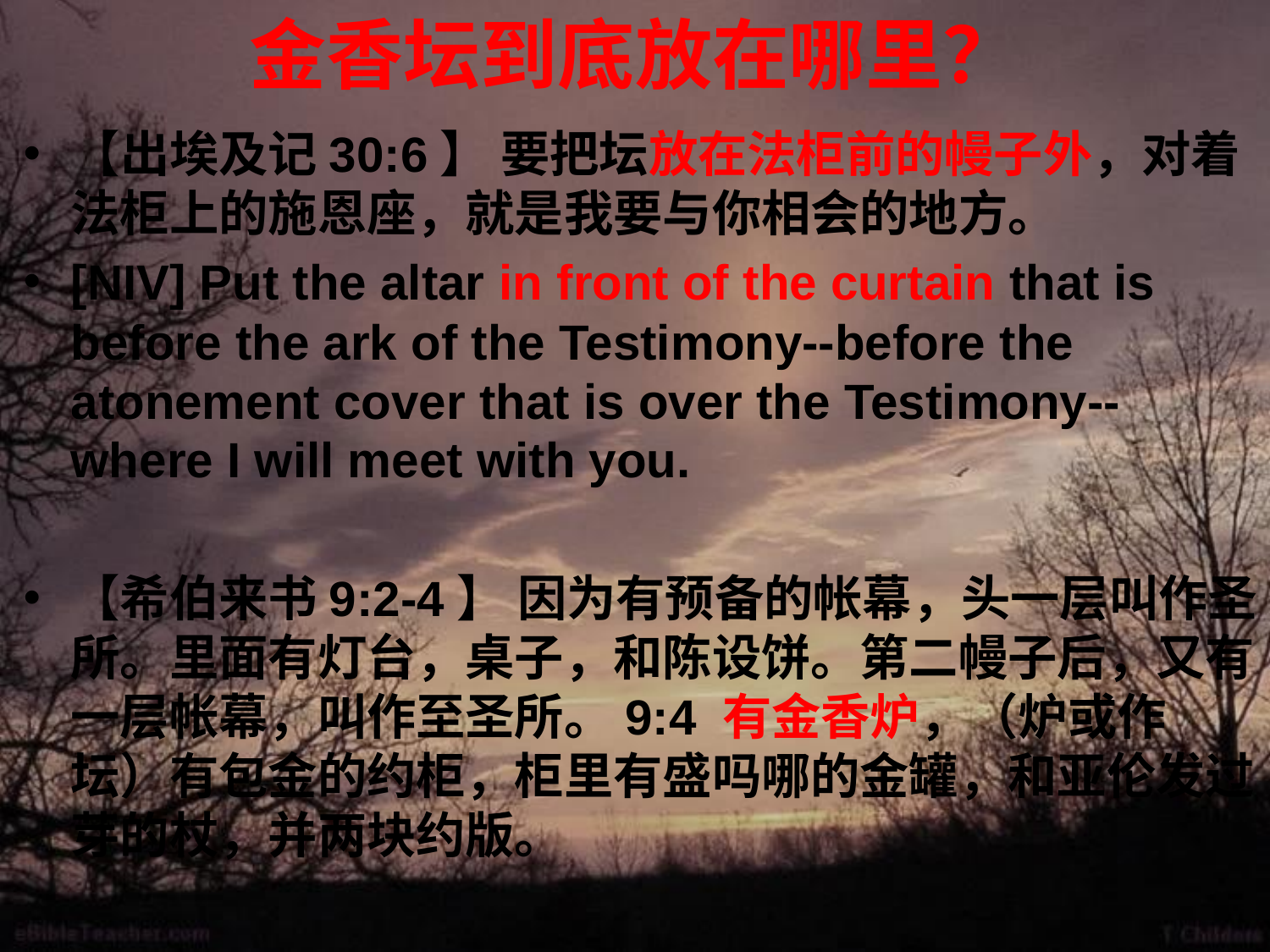

# 金香坛到底放在哪里？
【出埃及记30:6】 要把坛放在法柜前的幔子外，对着法柜上的施恩座，就是我要与你相会的地方。
[NIV] Put the altar in front of the curtain that is before the ark of the Testimony--before the atonement cover that is over the Testimony--where I will meet with you.

【希伯来书9:2-4】 因为有预备的帐幕，头一层叫作圣所。里面有灯台，桌子，和陈设饼。第二幔子后，又有一层帐幕，叫作至圣所。9:4 有金香炉，（炉或作坛）有包金的约柜，柜里有盛吗哪的金罐，和亚伦发过芽的杖，并两块约版。